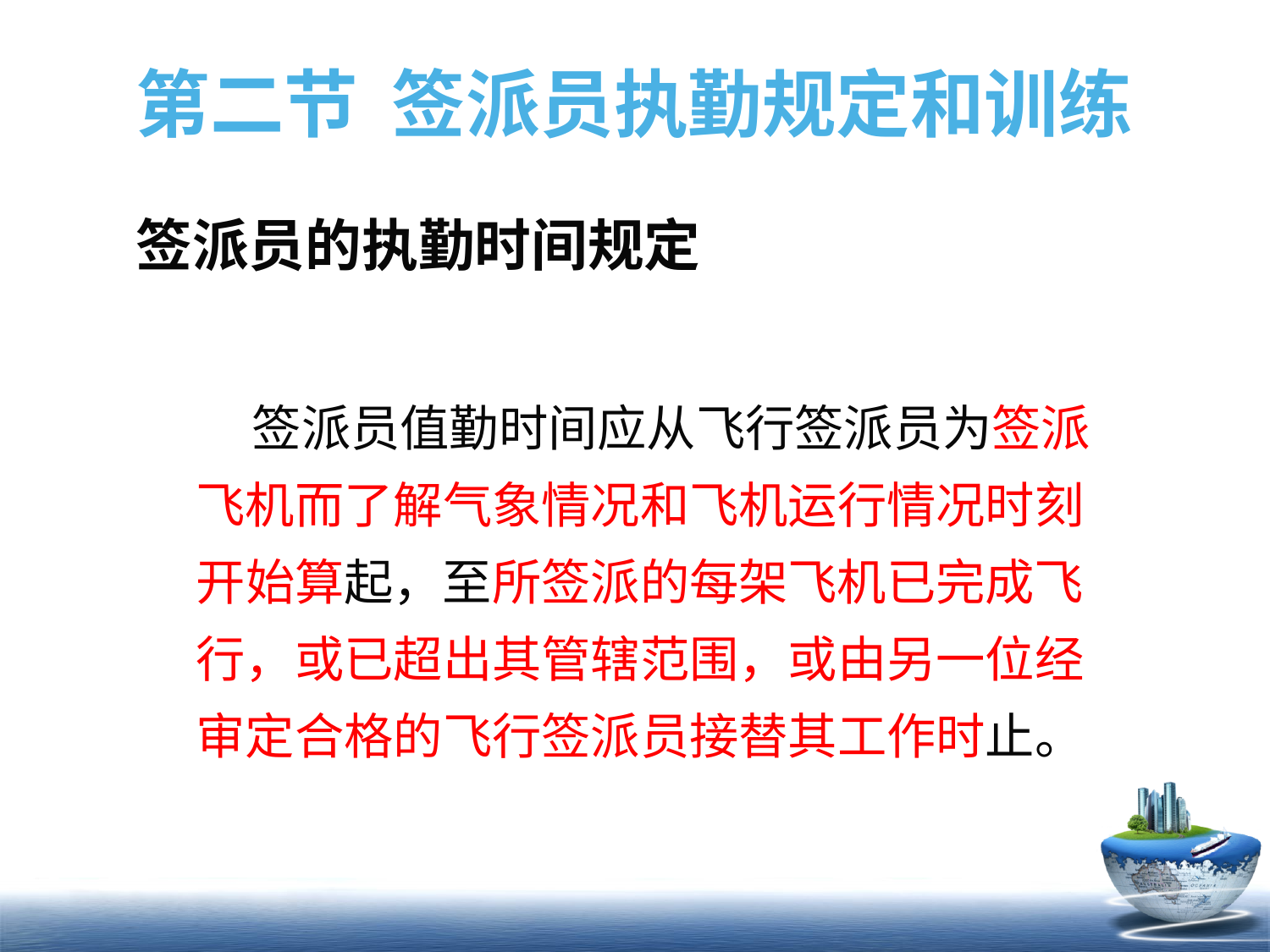

# 第二节  签派员执勤规定和训练
签派员的执勤时间规定
    签派员值勤时间应从飞行签派员为签派飞机而了解气象情况和飞机运行情况时刻开始算起，至所签派的每架飞机已完成飞行，或已超出其管辖范围，或由另一位经审定合格的飞行签派员接替其工作时止。